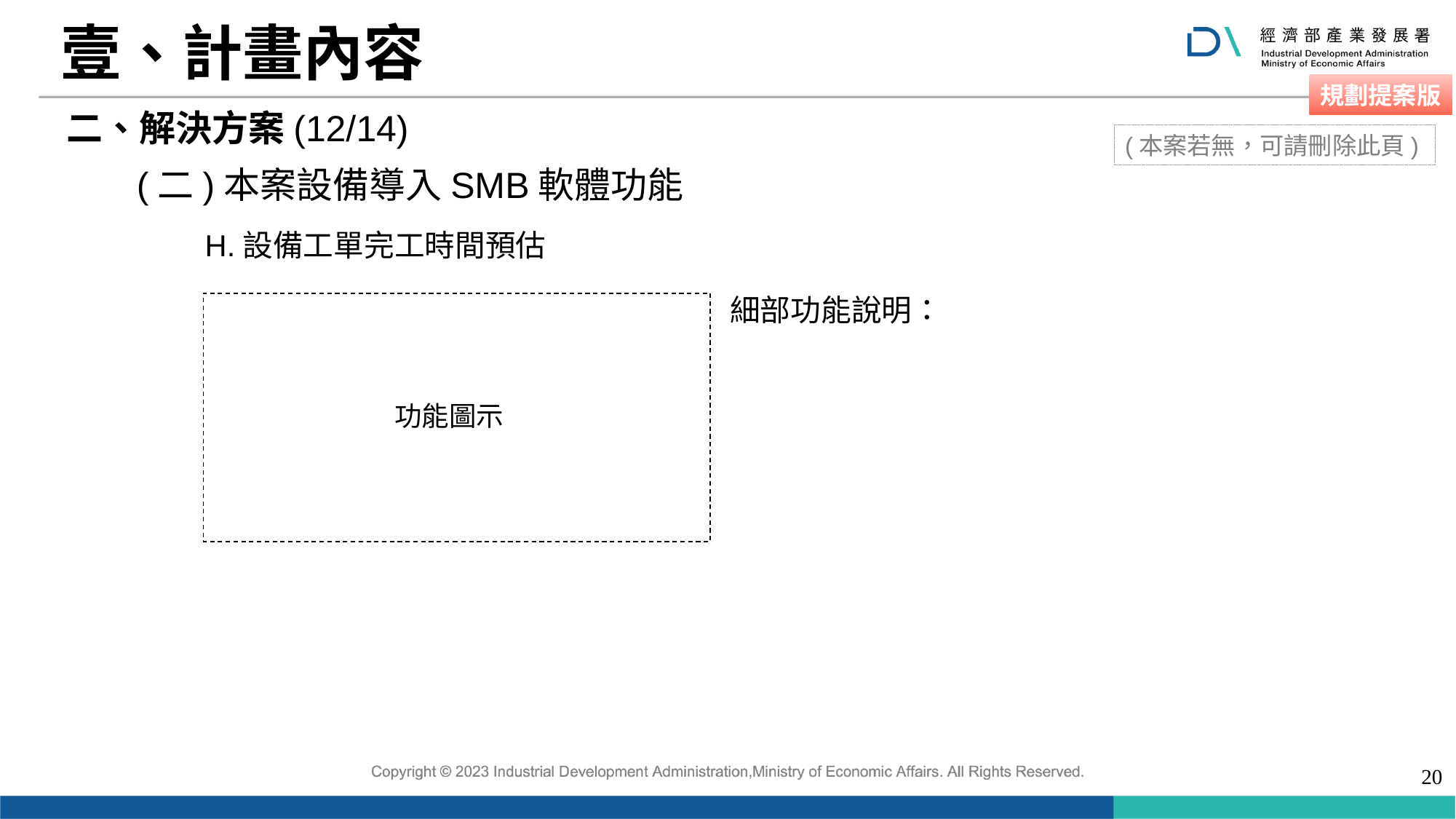

# 壹、計畫內容
 二、解決方案(12/14)
(本案若無，可請刪除此頁)
(二)本案設備導入SMB軟體功能
H.設備工單完工時間預估
細部功能說明：

功能圖示
20